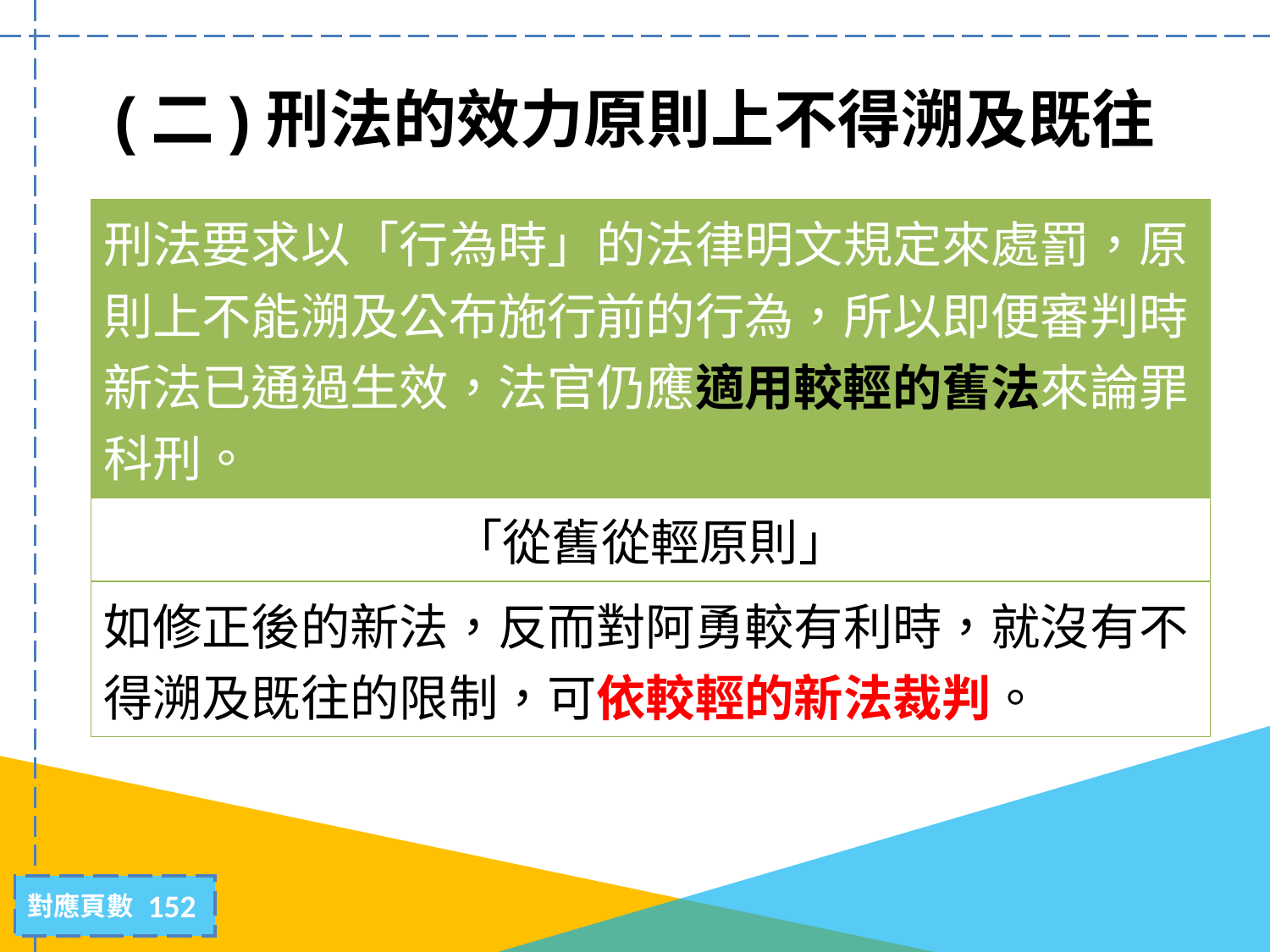

# (二)刑法的效力原則上不得溯及既往
| 刑法要求以「行為時」的法律明文規定來處罰，原則上不能溯及公布施行前的行為，所以即便審判時新法已通過生效，法官仍應適用較輕的舊法來論罪科刑。 |
| --- |
| 「從舊從輕原則」 |
| 如修正後的新法，反而對阿勇較有利時，就沒有不得溯及既往的限制，可依較輕的新法裁判。 |
152